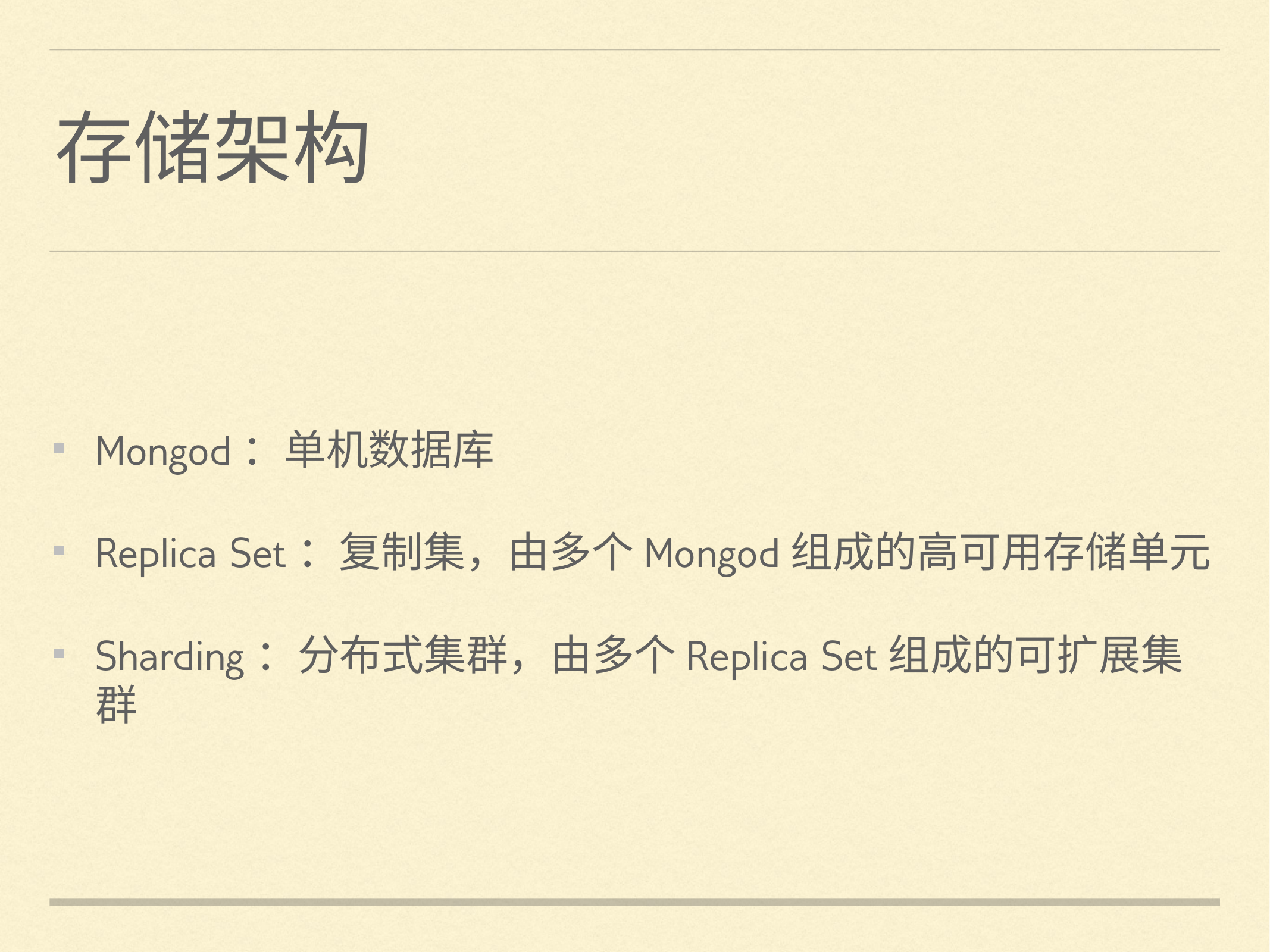

# 存储架构
Mongod：单机数据库
Replica Set：复制集，由多个Mongod组成的高可用存储单元
Sharding：分布式集群，由多个Replica Set组成的可扩展集群